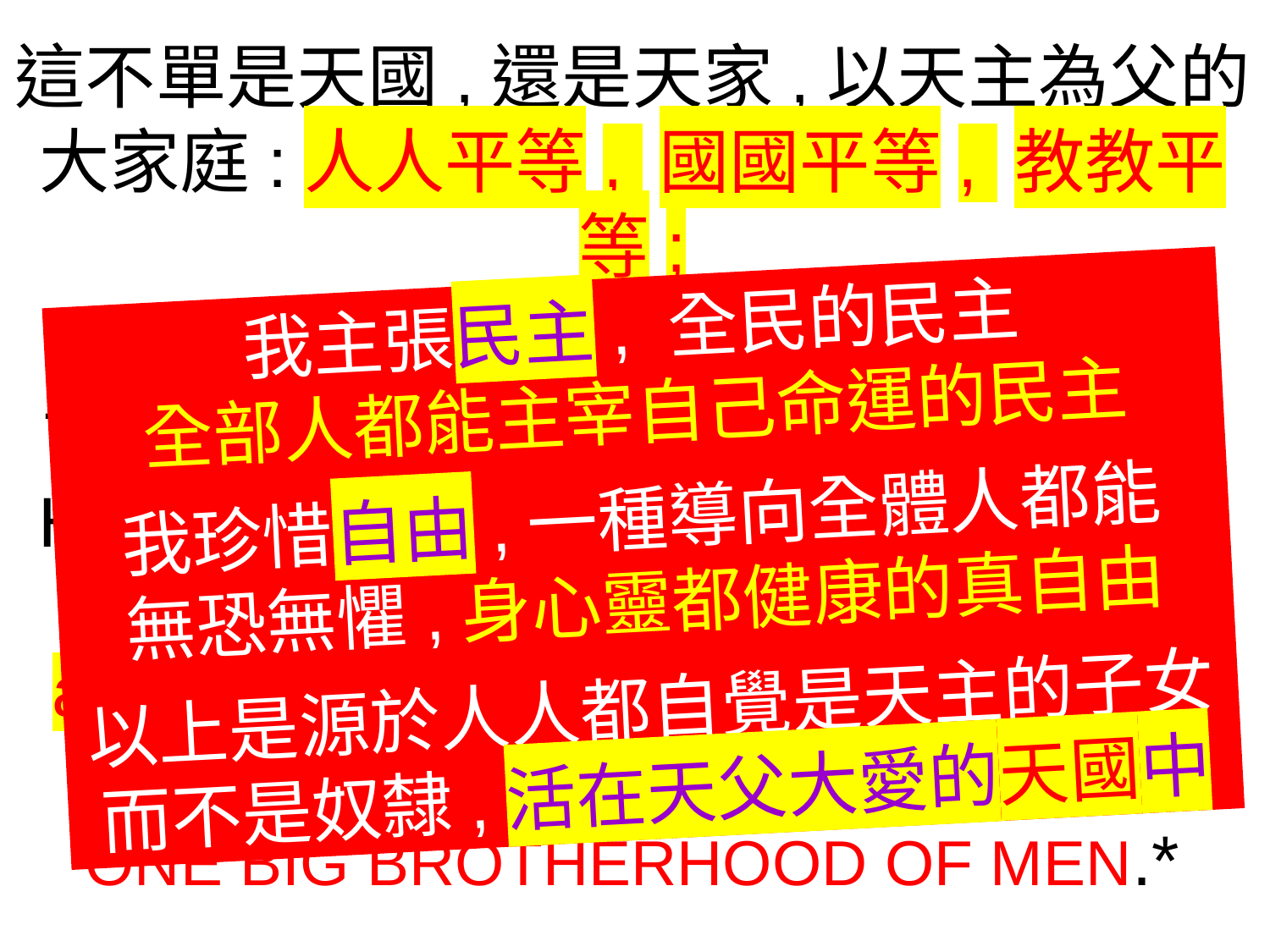

這不單是天國,還是天家,以天主為父的
大家庭:人人平等, 國國平等, 教教平等;
「普天之下,皆兄弟也」!
The Heavenly Kingdom is a Heavenly Home, a big united family with God as its central figure, where all peoples,
all nations and all religions are equal, and where the whole universe is
ONE BIG BROTHERHOOD OF MEN.*
我主張民主, 全民的民主
全部人都能主宰自己命運的民主
我珍惜自由,一種導向全體人都能
無恐無懼,身心靈都健康的真自由
以上是源於人人都自覺是天主的子女而不是奴隸,活在天父大愛的天國中